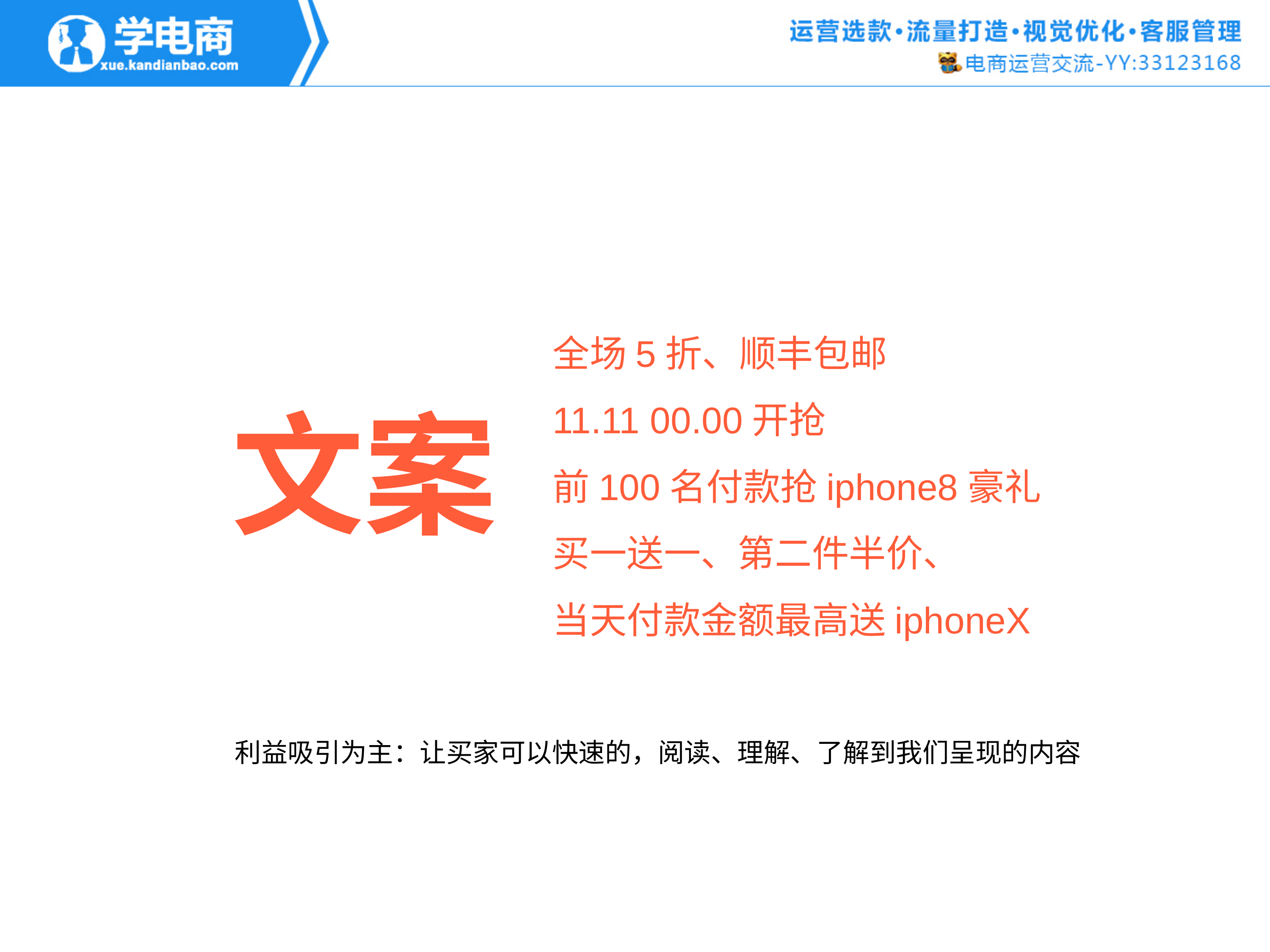

全场5折、顺丰包邮
11.11 00.00开抢
前100名付款抢iphone8豪礼
买一送一、第二件半价、
当天付款金额最高送iphoneX
文案
利益吸引为主：让买家可以快速的，阅读、理解、了解到我们呈现的内容